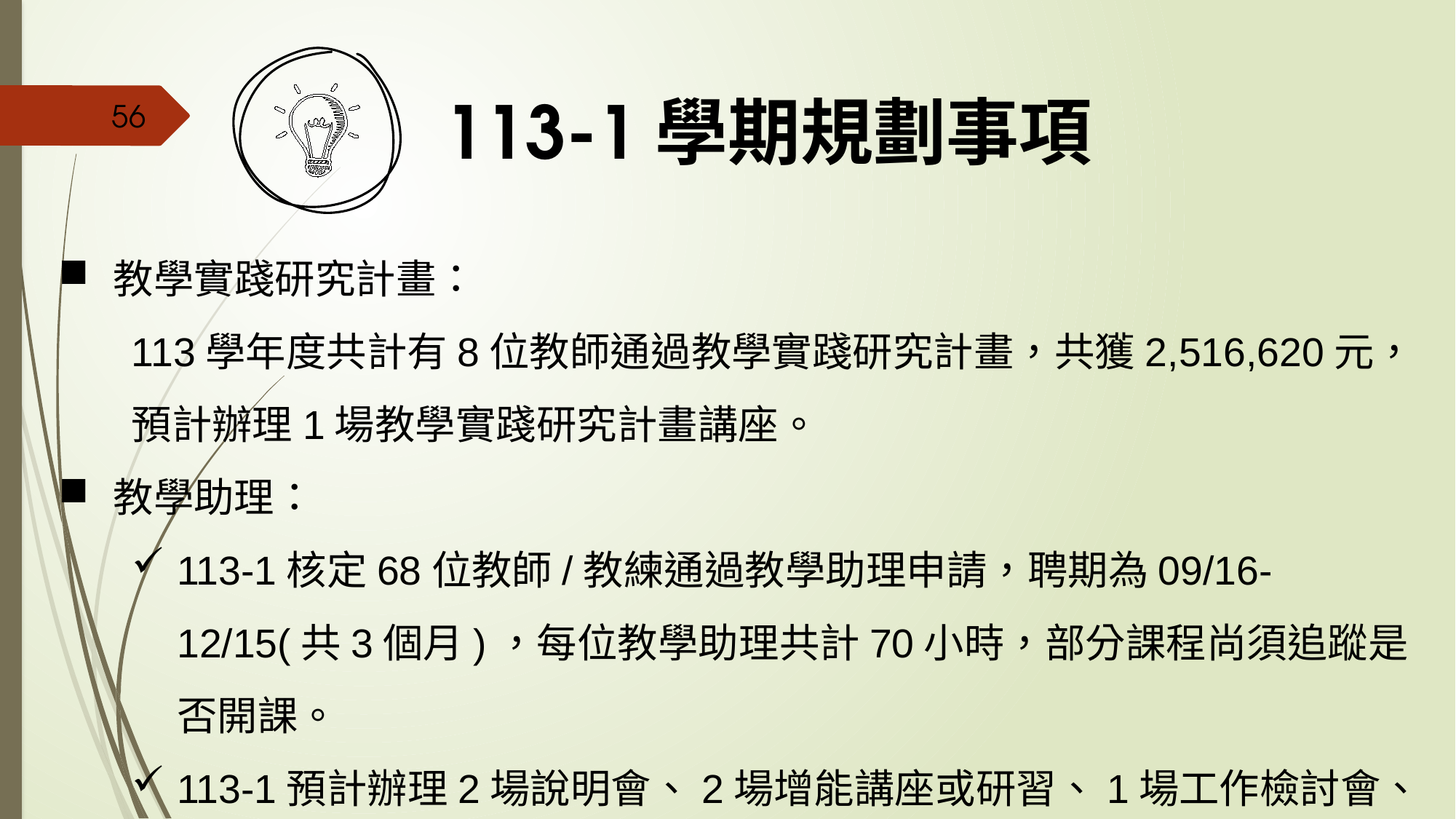

56
# 113-1學期規劃事項
教學實踐研究計畫：
113學年度共計有8位教師通過教學實踐研究計畫，共獲2,516,620元，預計辦理1場教學實踐研究計畫講座。
教學助理：
113-1核定68位教師/教練通過教學助理申請，聘期為09/16-12/15(共3個月)，每位教學助理共計70小時，部分課程尚須追蹤是否開課。
113-1預計辦理2場說明會、2場增能講座或研習、1場工作檢討會、1場校內線上海報成果票選活動。